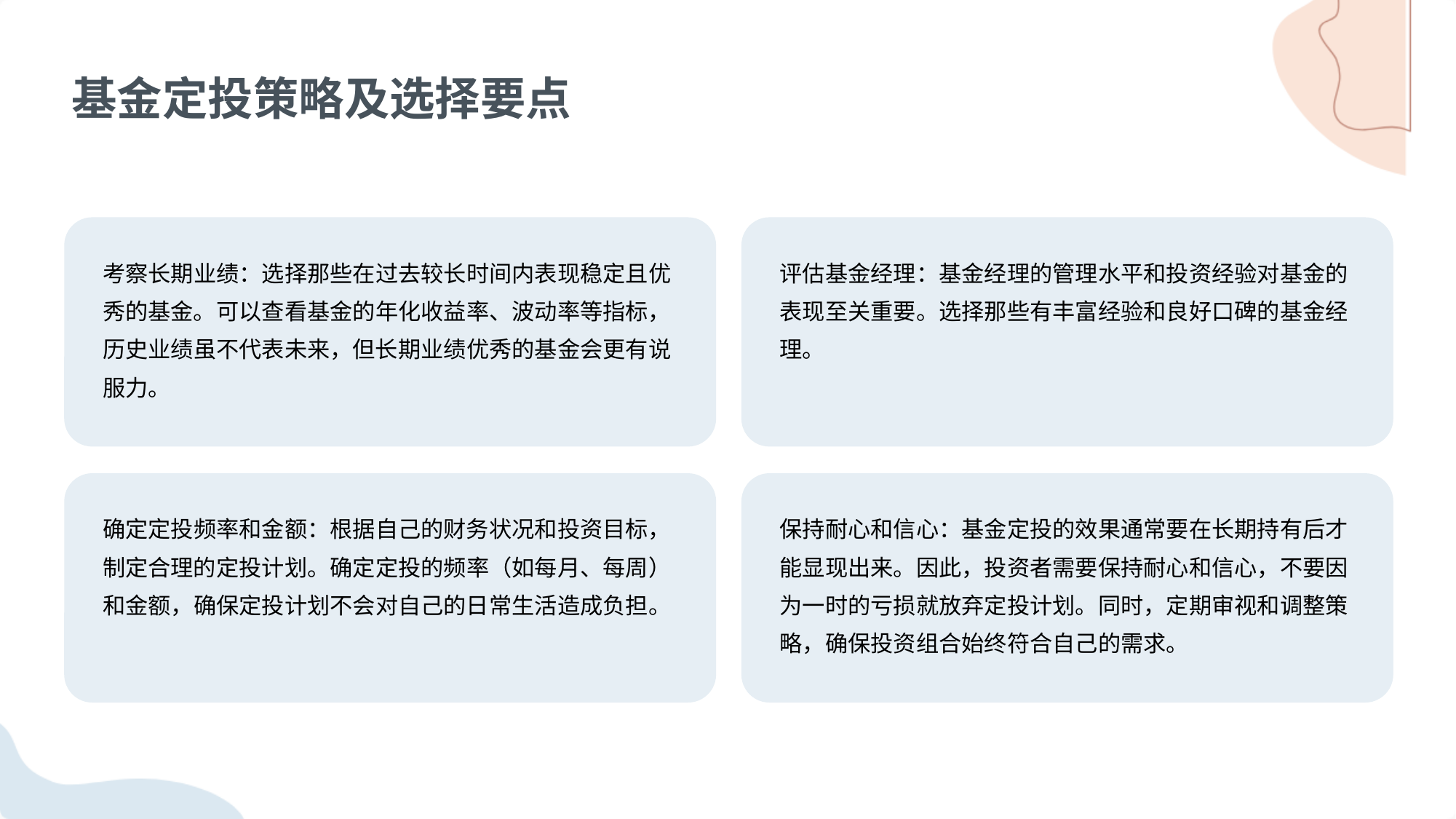

基金定投策略及选择要点

考察长期业绩：选择那些在过去较长时间内表现稳定且优秀的基金。可以查看基金的年化收益率、波动率等指标，历史业绩虽不代表未来，但长期业绩优秀的基金会更有说服力。
评估基金经理：基金经理的管理水平和投资经验对基金的表现至关重要。选择那些有丰富经验和良好口碑的基金经理。

确定定投频率和金额：根据自己的财务状况和投资目标，制定合理的定投计划。确定定投的频率（如每月、每周）和金额，确保定投计划不会对自己的日常生活造成负担。
保持耐心和信心：基金定投的效果通常要在长期持有后才能显现出来。因此，投资者需要保持耐心和信心，不要因为一时的亏损就放弃定投计划。同时，定期审视和调整策略，确保投资组合始终符合自己的需求。